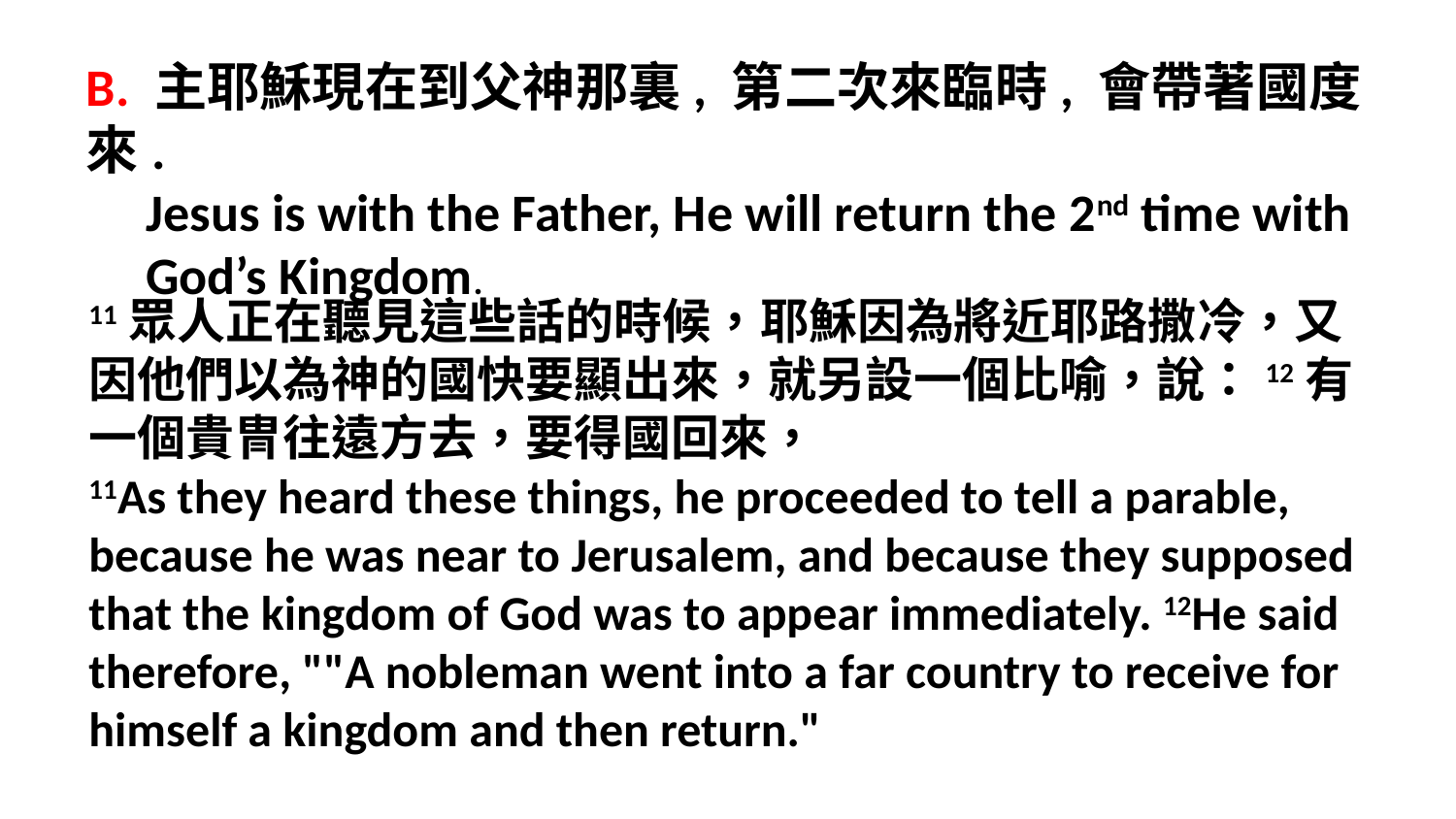

B. 主耶穌現在到父神那裏, 第二次來臨時, 會帶著國度來.
     Jesus is with the Father, He will return the 2nd time with
     God’s Kingdom.
11眾人正在聽見這些話的時候，耶穌因為將近耶路撒冷，又因他們以為神的國快要顯出來，就另設一個比喻，說：12有一個貴冑往遠方去，要得國回來，
11As they heard these things, he proceeded to tell a parable, because he was near to Jerusalem, and because they supposed that the kingdom of God was to appear immediately. 12He said therefore, ""A nobleman went into a far country to receive for himself a kingdom and then return."